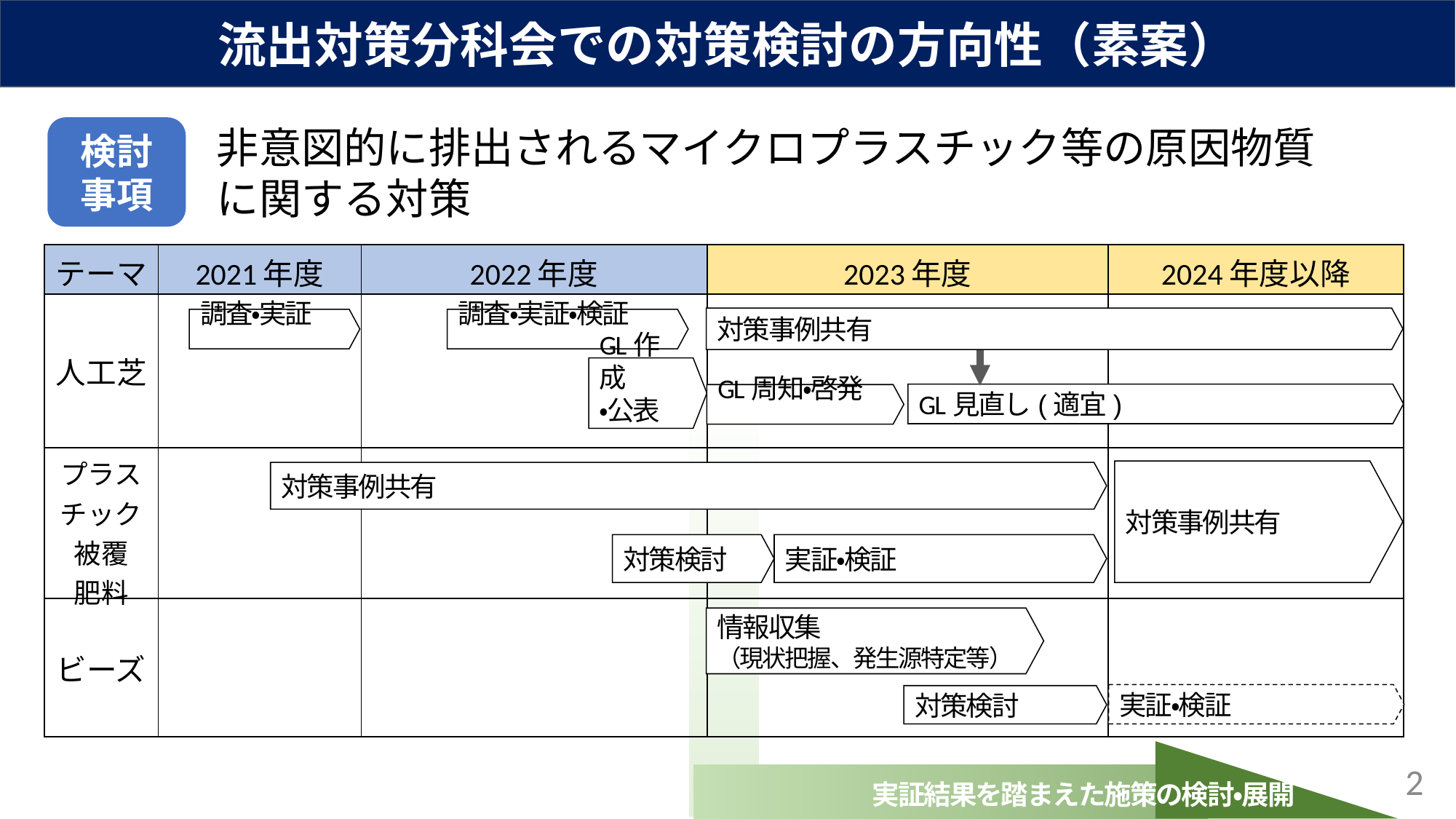

流出対策分科会での対策検討の方向性（素案）
非意図的に排出されるマイクロプラスチック等の原因物質に関する対策
検討
事項
| テーマ | 2021年度 | 2022年度 | 2023年度 | 2024年度以降 |
| --- | --- | --- | --- | --- |
| 人工芝 |  |  |  |  |
| プラス チック 被覆 肥料 |  |  |  |  |
| ビーズ |  |  |  |  |
対策事例共有
調査・実証
調査・実証・検証
GL作成
・公表
GL見直し(適宜)
GL周知・啓発

実証結果を踏まえた施策の検討・展開
対策事例共有
対策事例共有
実証・検証
対策検討
情報収集
（現状把握、発生源特定等）
実証・検証
対策検討
2